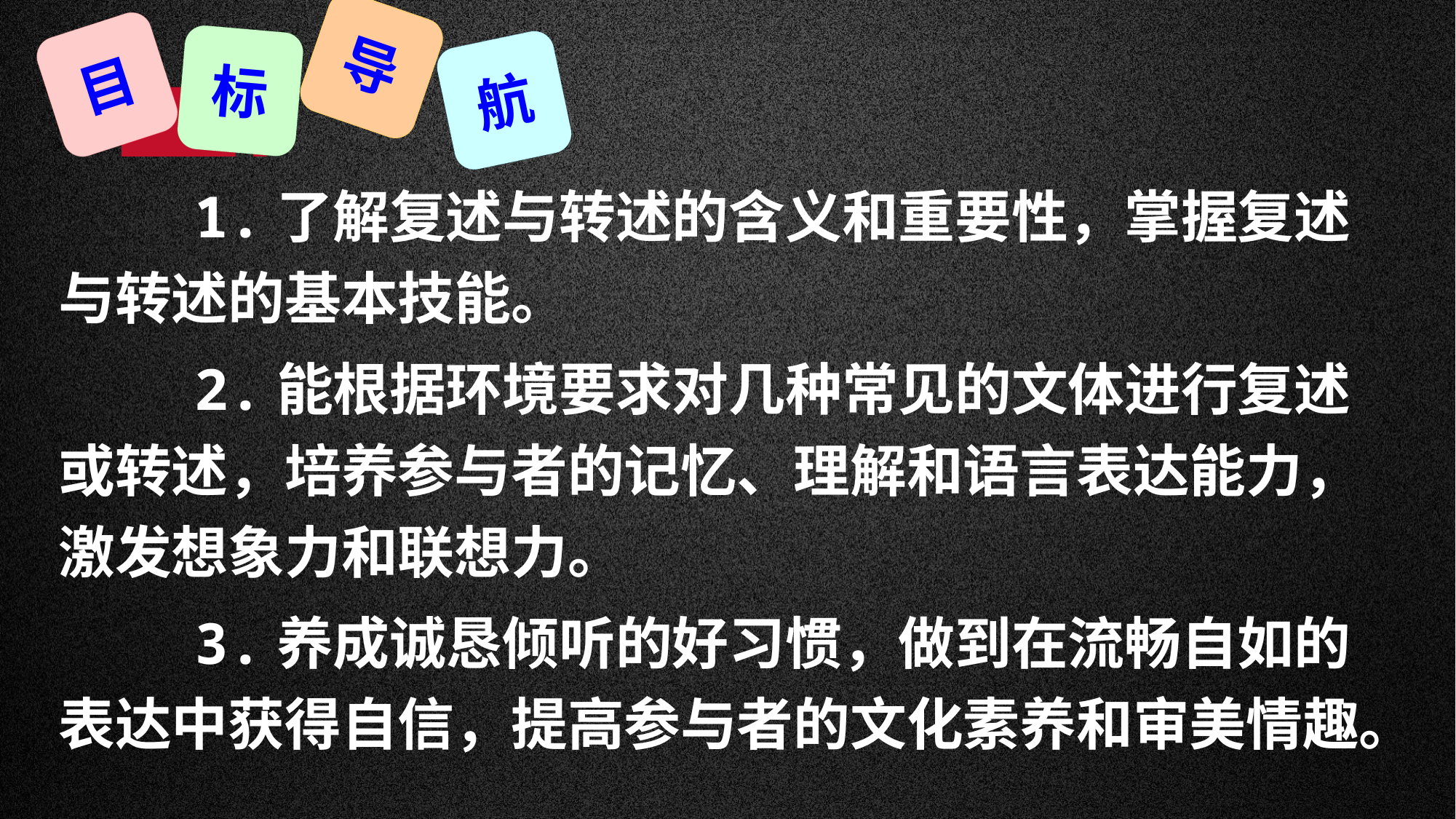

导
目
标
航
    1.了解复述与转述的含义和重要性，掌握复述与转述的基本技能。
    2.能根据环境要求对几种常见的文体进行复述或转述，培养参与者的记忆、理解和语言表达能力，激发想象力和联想力。
    3.养成诚恳倾听的好习惯，做到在流畅自如的表达中获得自信，提高参与者的文化素养和审美情趣。